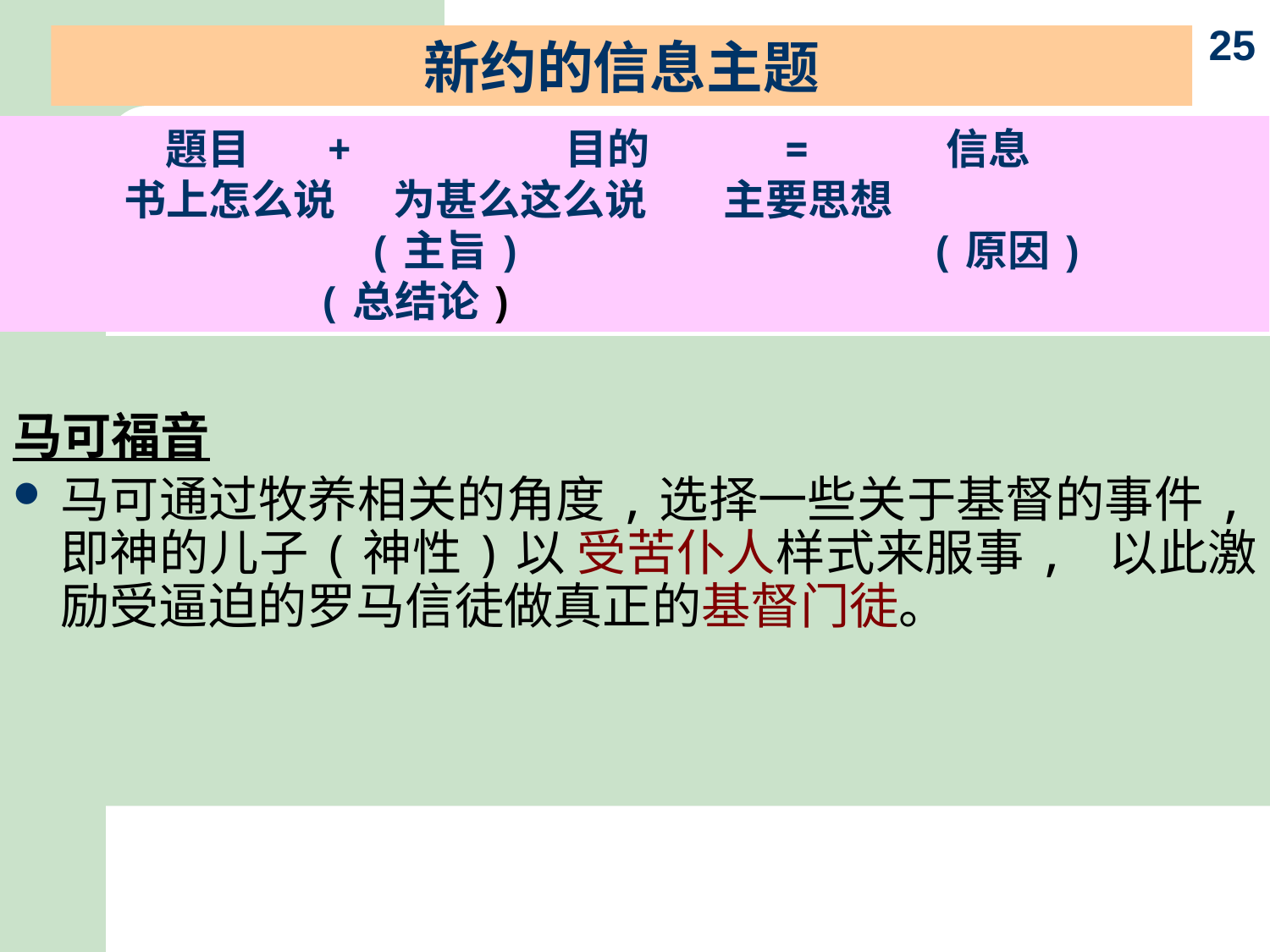

25
新约的信息主题
                  題目       +        目的             =     信息
	     书上怎么说  	    为甚么这么说	        主要思想
  	            (主旨)                (原因)   	            (总结论)

马可福音
马可通过牧养相关的角度,选择一些关于基督的事件,即神的儿子(神性)以 受苦仆人样式来服事, 以此激励受逼迫的罗马信徒做真正的基督门徒。